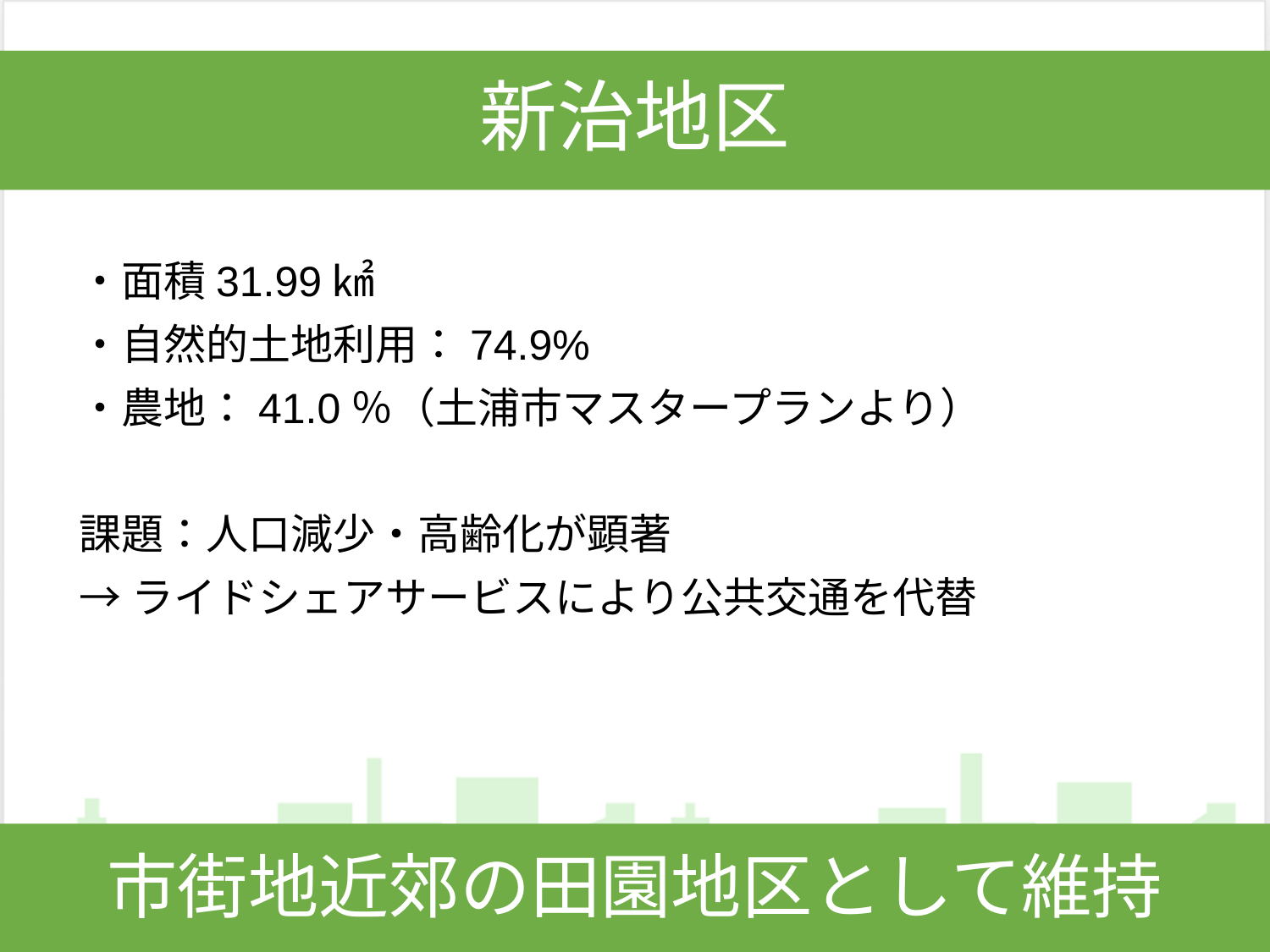

# 新治地区
・面積31.99㎢
・自然的土地利用：74.9%
・農地：41.0％（土浦市マスタープランより）

課題：人口減少・高齢化が顕著
→ライドシェアサービスにより公共交通を代替
市街地近郊の田園地区として維持